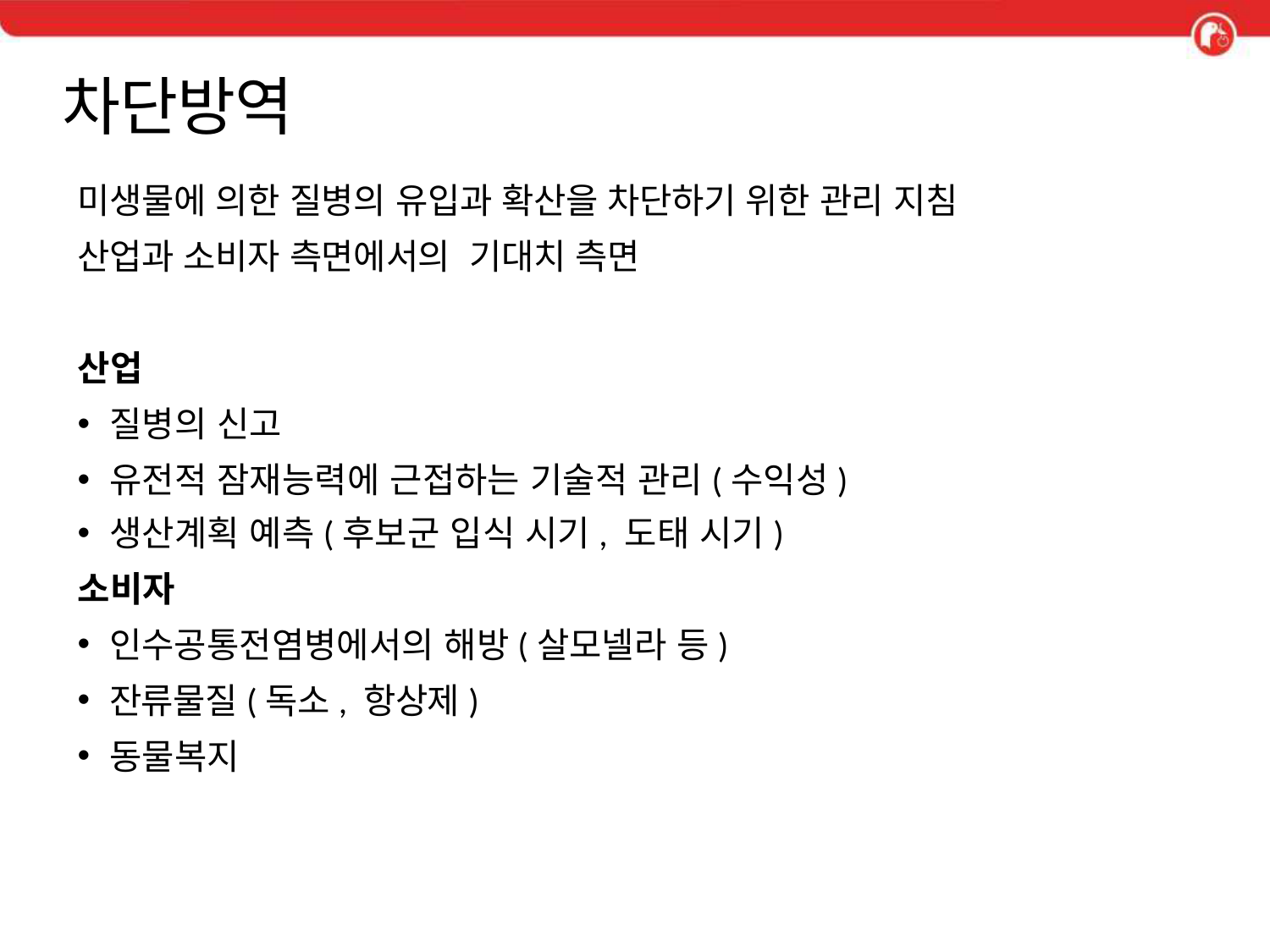

# 차단방역
미생물에 의한 질병의 유입과 확산을 차단하기 위한 관리 지침
산업과 소비자 측면에서의  기대치 측면

산업
질병의 신고
유전적 잠재능력에 근접하는 기술적 관리(수익성)
생산계획 예측(후보군 입식 시기, 도태 시기)
소비자
인수공통전염병에서의 해방(살모넬라 등)
잔류물질(독소, 항상제)
동물복지